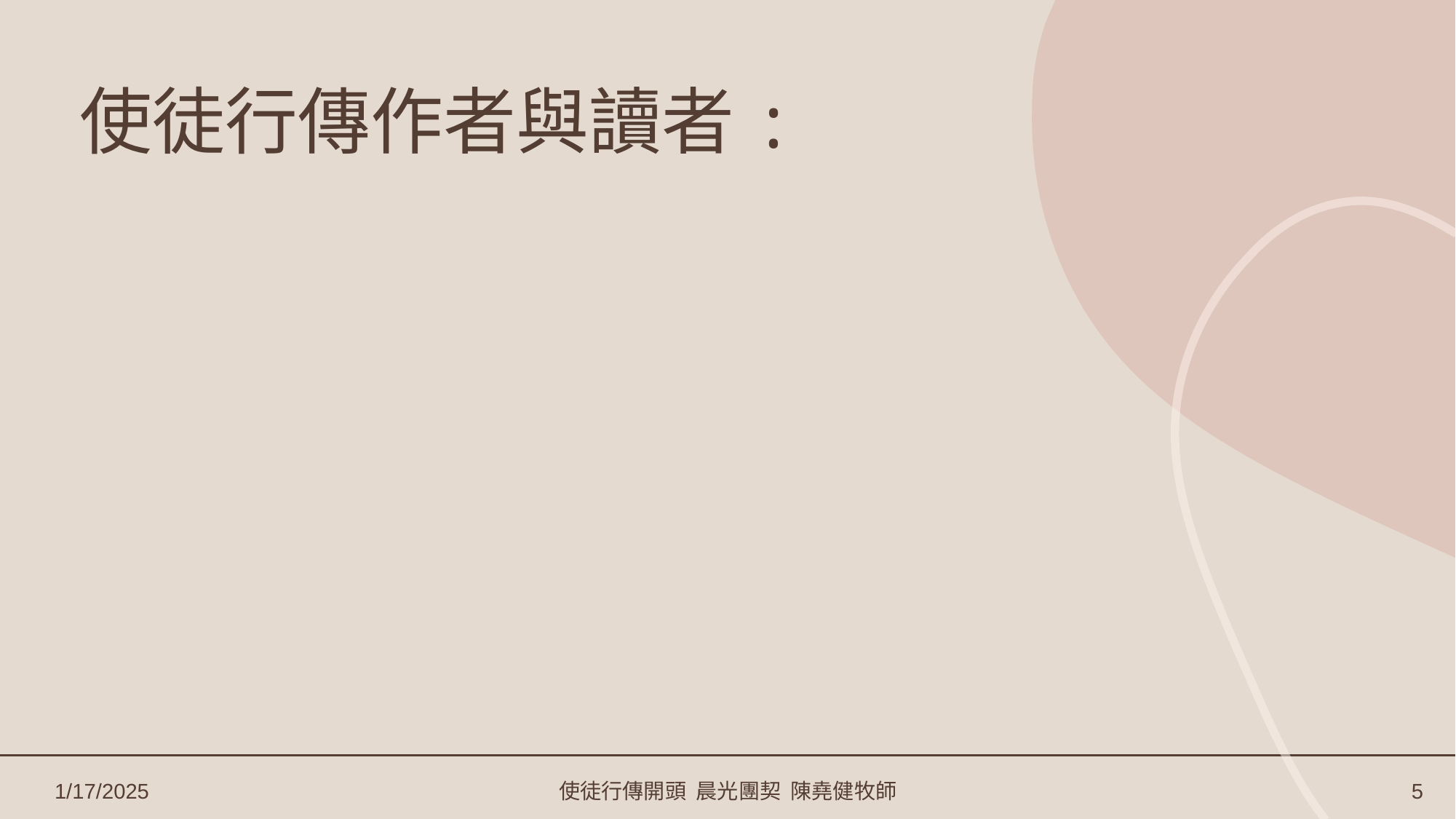

# 使徒行傳作者與讀者:

1/17/2025
使徒行傳開頭  晨光團契  陳堯健牧師
5